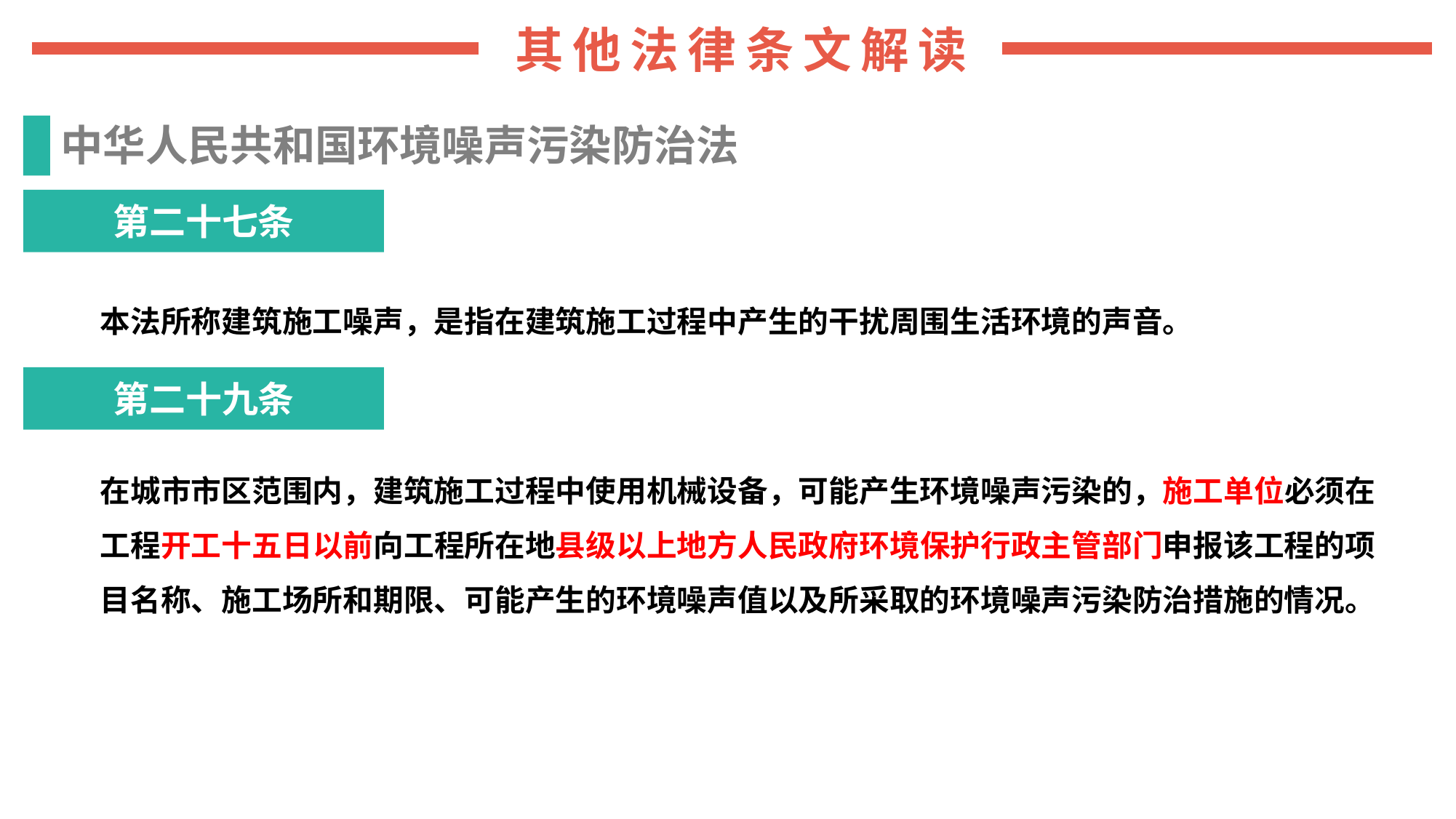

中华人民共和国环境噪声污染防治法

第二十七条
本法所称建筑施工噪声，是指在建筑施工过程中产生的干扰周围生活环境的声音。
第二十九条
在城市市区范围内，建筑施工过程中使用机械设备，可能产生环境噪声污染的，施工单位必须在工程开工十五日以前向工程所在地县级以上地方人民政府环境保护行政主管部门申报该工程的项目名称、施工场所和期限、可能产生的环境噪声值以及所采取的环境噪声污染防治措施的情况。